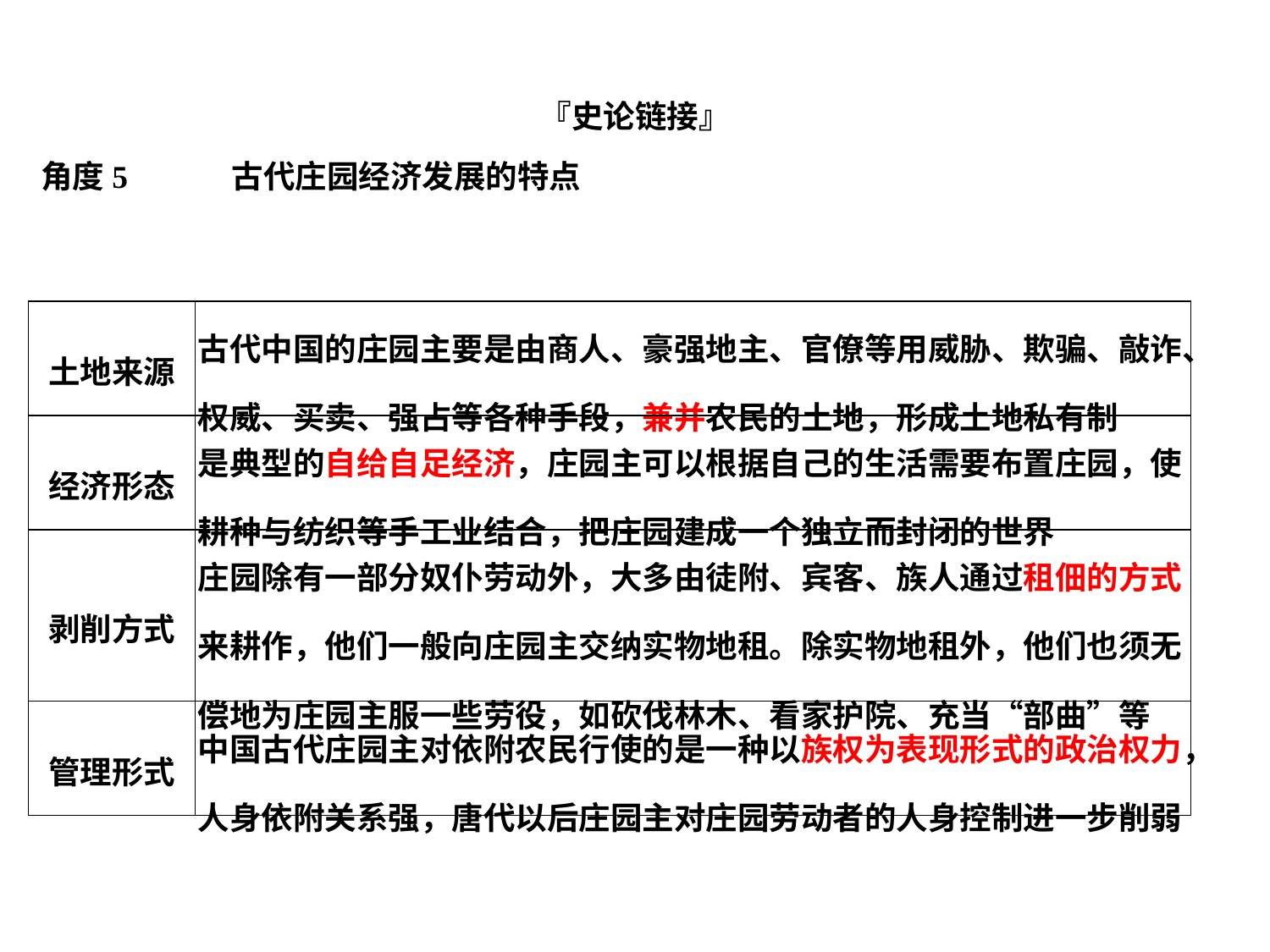

『史论链接』
角度5            古代庄园经济发展的特点
| 土地来源 | 古代中国的庄园主要是由商人、豪强地主、官僚等用威胁、欺骗、敲诈、权威、买卖、强占等各种手段，兼并农民的土地，形成土地私有制 |
| --- | --- |
| 经济形态 | 是典型的自给自足经济，庄园主可以根据自己的生活需要布置庄园，使耕种与纺织等手工业结合，把庄园建成一个独立而封闭的世界 |
| 剥削方式 | 庄园除有一部分奴仆劳动外，大多由徒附、宾客、族人通过租佃的方式来耕作，他们一般向庄园主交纳实物地租。除实物地租外，他们也须无偿地为庄园主服一些劳役，如砍伐林木、看家护院、充当“部曲”等 |
| 管理形式 | 中国古代庄园主对依附农民行使的是一种以族权为表现形式的政治权力，人身依附关系强，唐代以后庄园主对庄园劳动者的人身控制进一步削弱 |